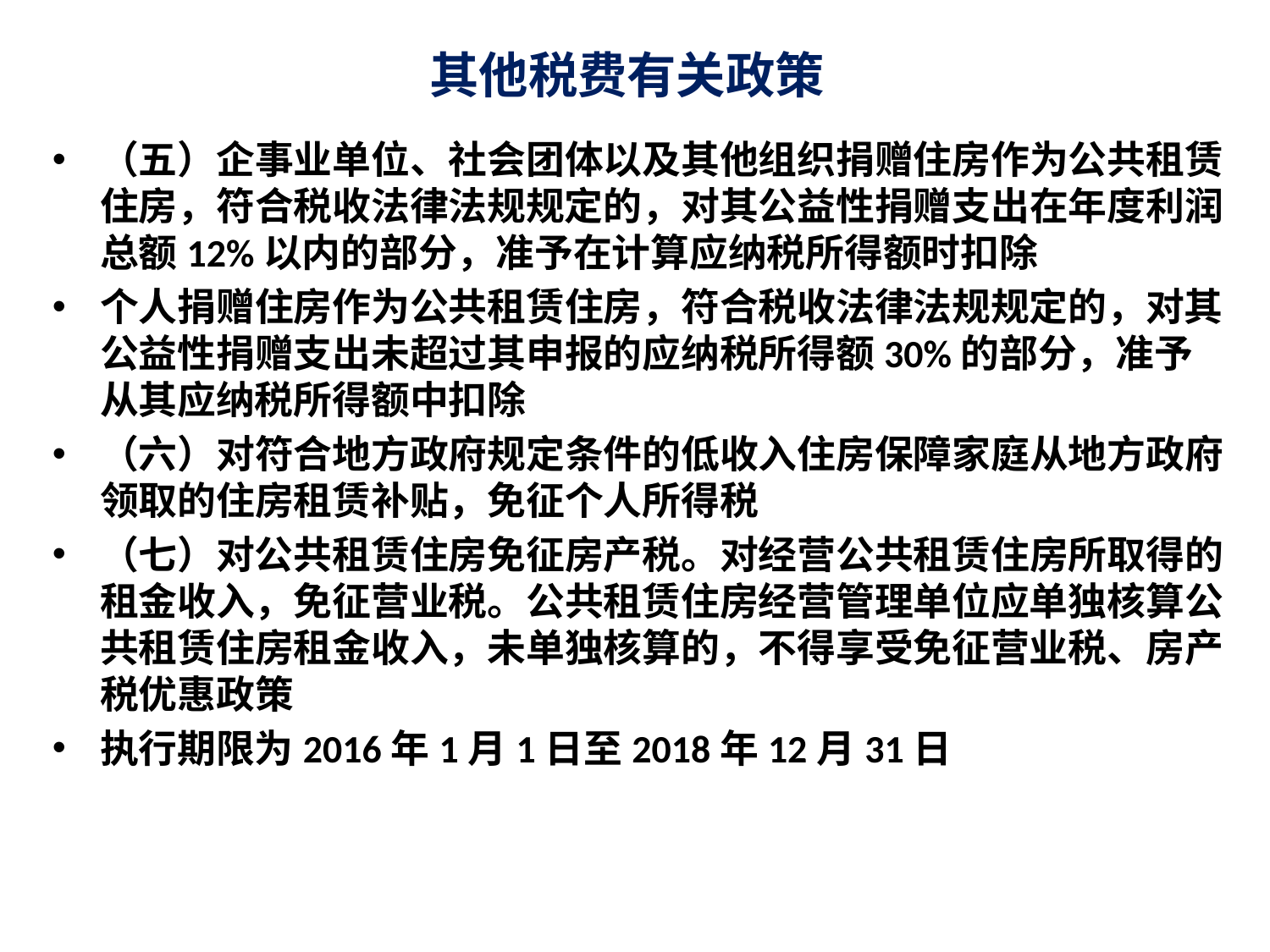

# 其他税费有关政策
（五）企事业单位、社会团体以及其他组织捐赠住房作为公共租赁住房，符合税收法律法规规定的，对其公益性捐赠支出在年度利润总额12%以内的部分，准予在计算应纳税所得额时扣除
个人捐赠住房作为公共租赁住房，符合税收法律法规规定的，对其公益性捐赠支出未超过其申报的应纳税所得额30%的部分，准予从其应纳税所得额中扣除
（六）对符合地方政府规定条件的低收入住房保障家庭从地方政府领取的住房租赁补贴，免征个人所得税
（七）对公共租赁住房免征房产税。对经营公共租赁住房所取得的租金收入，免征营业税。公共租赁住房经营管理单位应单独核算公共租赁住房租金收入，未单独核算的，不得享受免征营业税、房产税优惠政策
执行期限为2016年1月1日至2018年12月31日